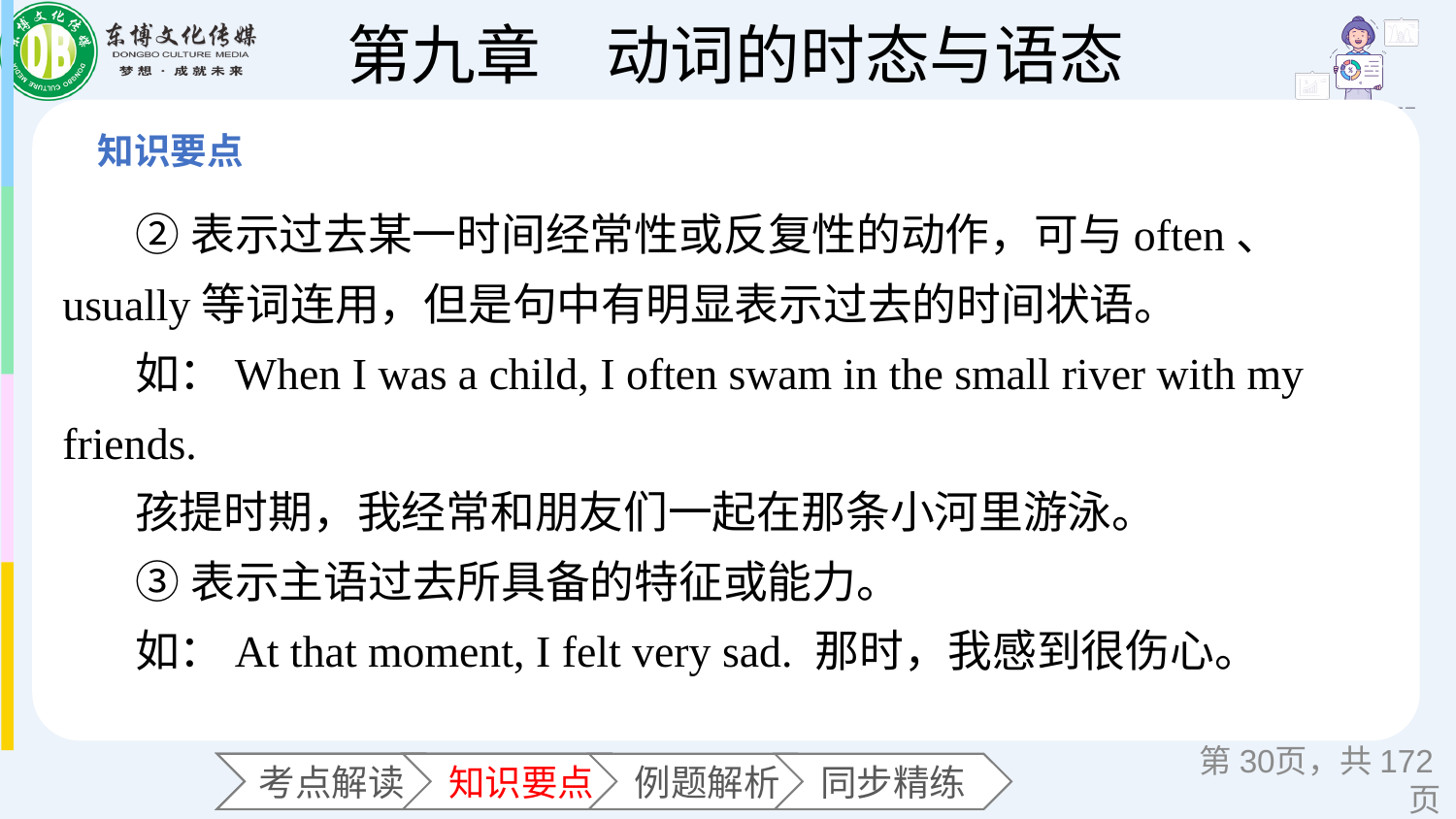

②表示过去某一时间经常性或反复性的动作，可与often、 usually等词连用，但是句中有明显表示过去的时间状语。
如：When I was a child, I often swam in the small river with my friends.
孩提时期，我经常和朋友们一起在那条小河里游泳。
③表示主语过去所具备的特征或能力。
如：At that moment, I felt very sad. 那时，我感到很伤心。
第30页，共172页